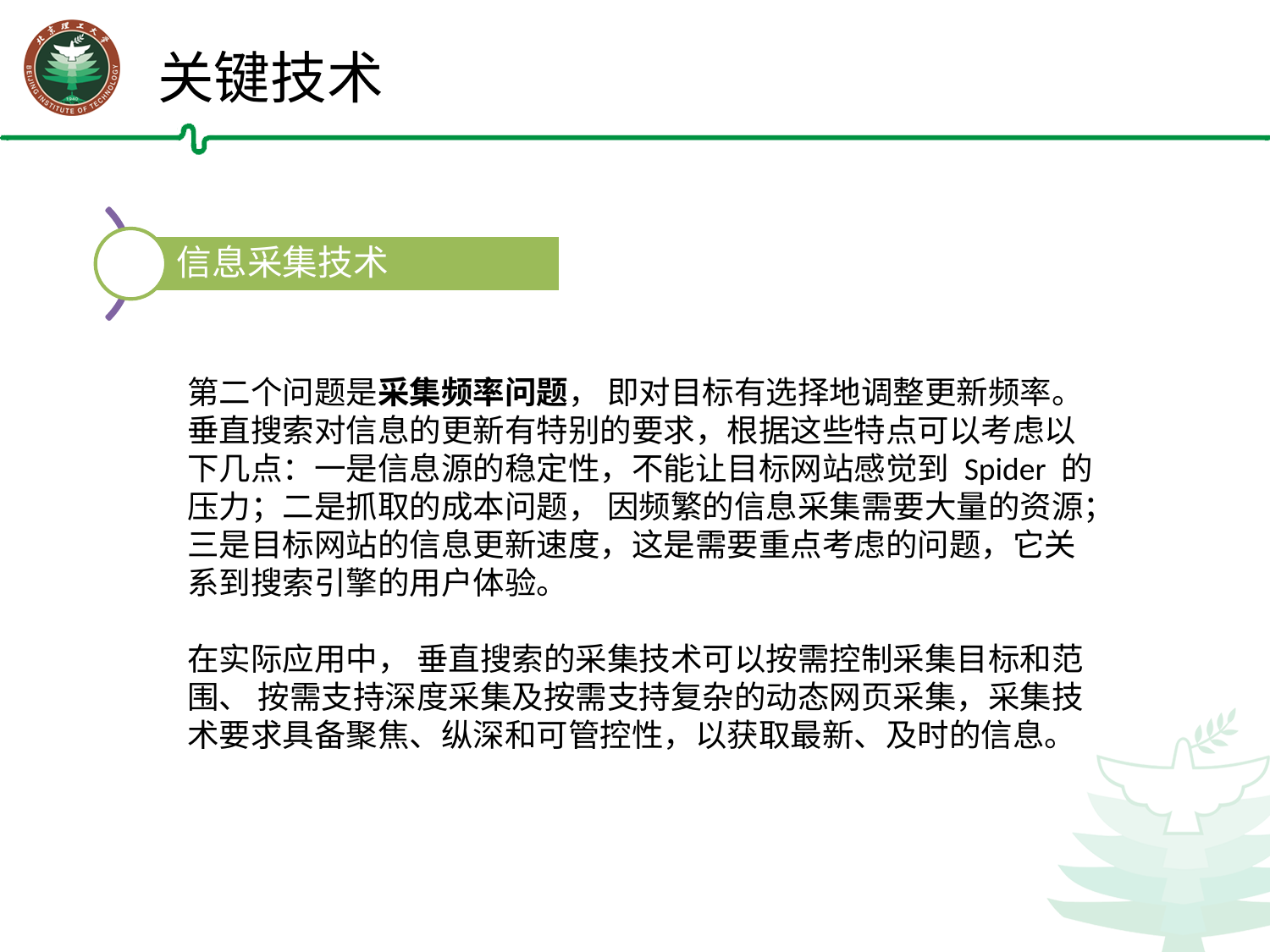

关键技术
信息采集技术
第二个问题是采集频率问题， 即对目标有选择地调整更新频率。 垂直搜索对信息的更新有特别的要求，根据这些特点可以考虑以下几点：一是信息源的稳定性，不能让目标网站感觉到 Spider 的压力；二是抓取的成本问题， 因频繁的信息采集需要大量的资源；三是目标网站的信息更新速度，这是需要重点考虑的问题，它关系到搜索引擎的用户体验。

在实际应用中， 垂直搜索的采集技术可以按需控制采集目标和范围、 按需支持深度采集及按需支持复杂的动态网页采集，采集技术要求具备聚焦、纵深和可管控性，以获取最新、及时的信息。